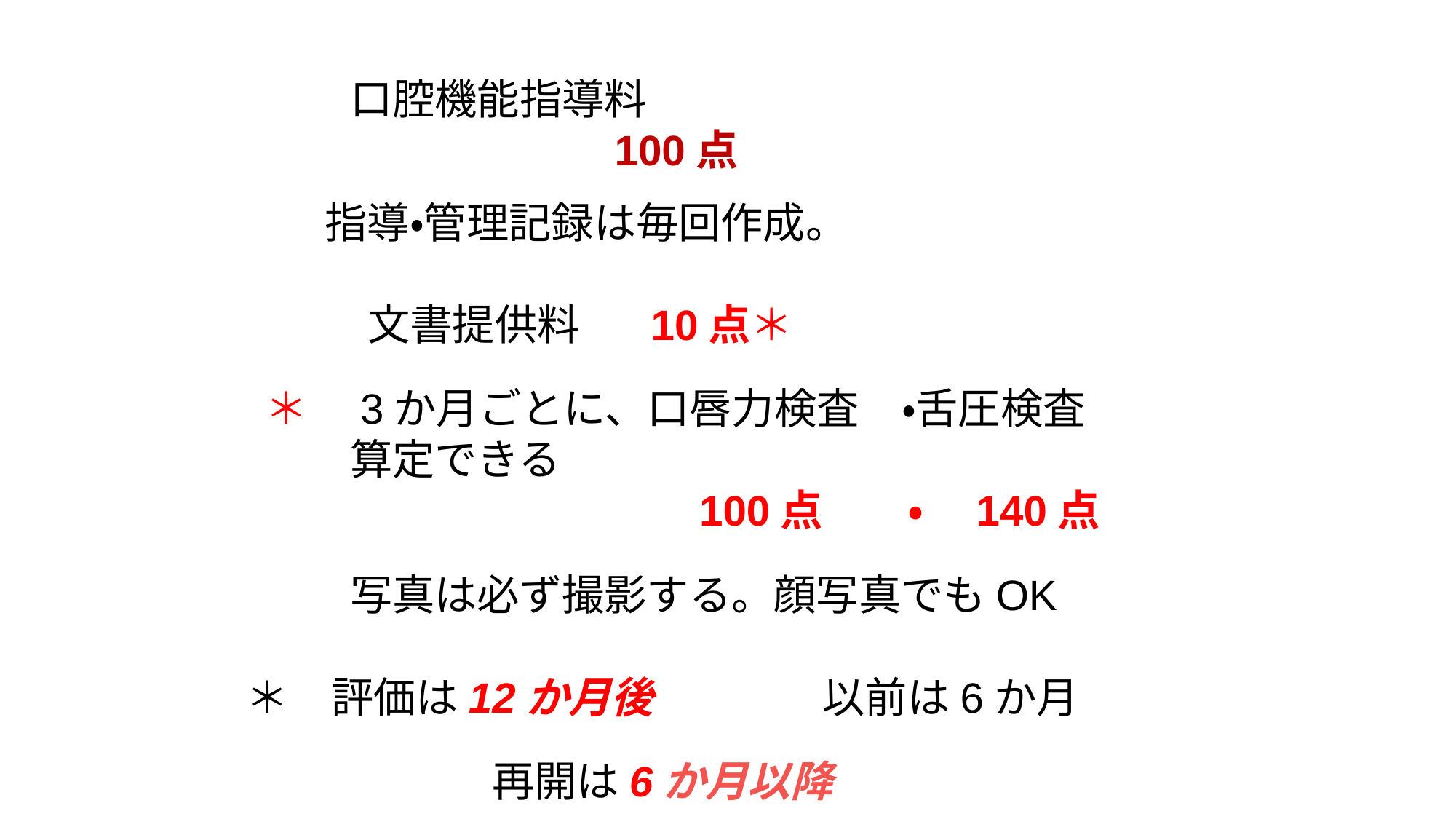

＊　口腔機能指導料
　　　　　　　　100点
　指導・管理記録は毎回作成。

　　文書提供料　  10点＊
＊　3か月ごとに、口唇力検査　・舌圧検査
　　算定できる
　　　　　　　　　　100点　　・　140点
＊　写真は必ず撮影する。顔写真でもOK
＊　評価は12か月後　　　　以前は6か月

　　　　　　　　　再開は6か月以降